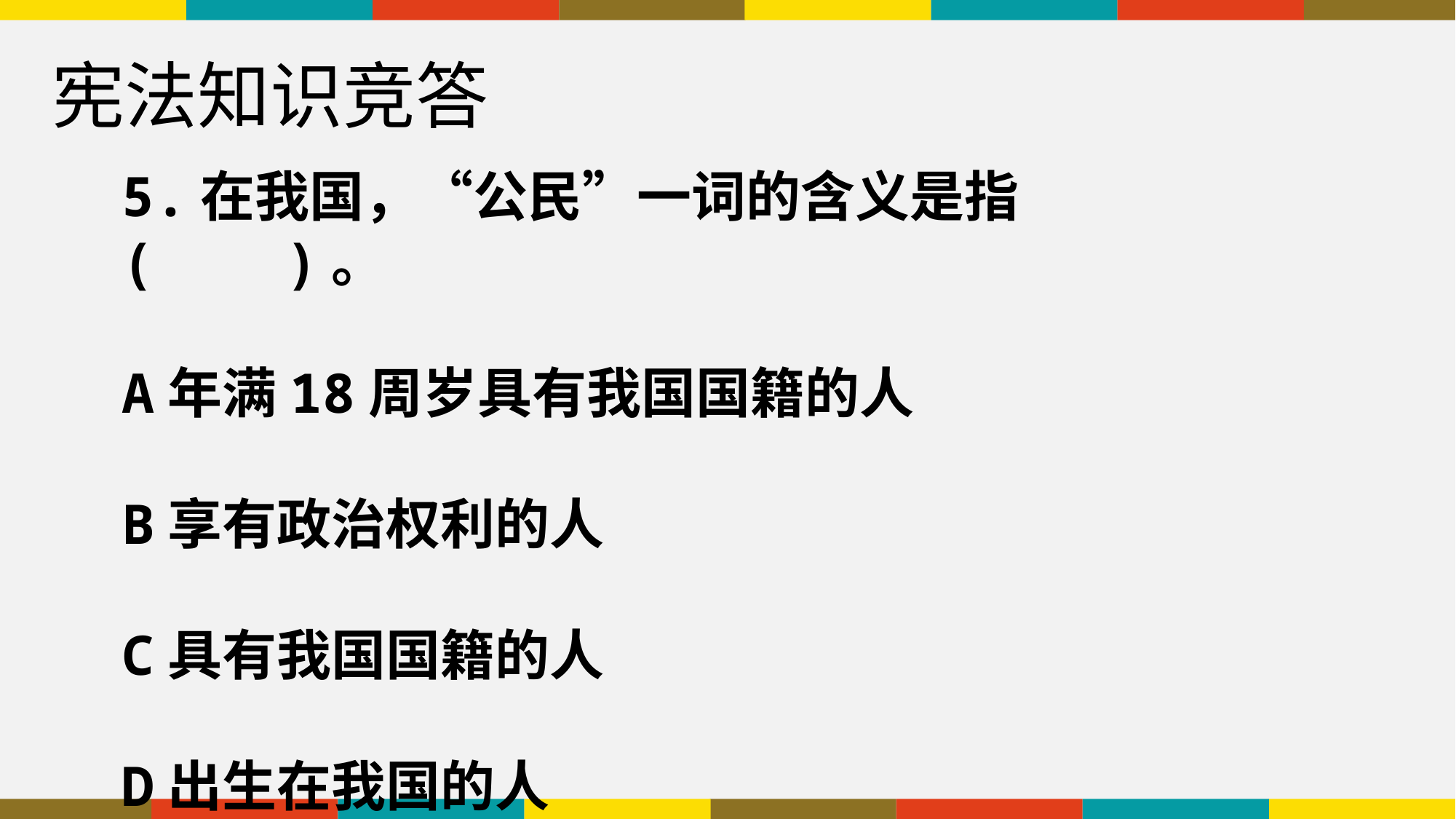

宪法知识竞答
5.在我国，“公民”一词的含义是指(    )。

A年满18周岁具有我国国籍的人

B享有政治权利的人

C具有我国国籍的人

D出生在我国的人